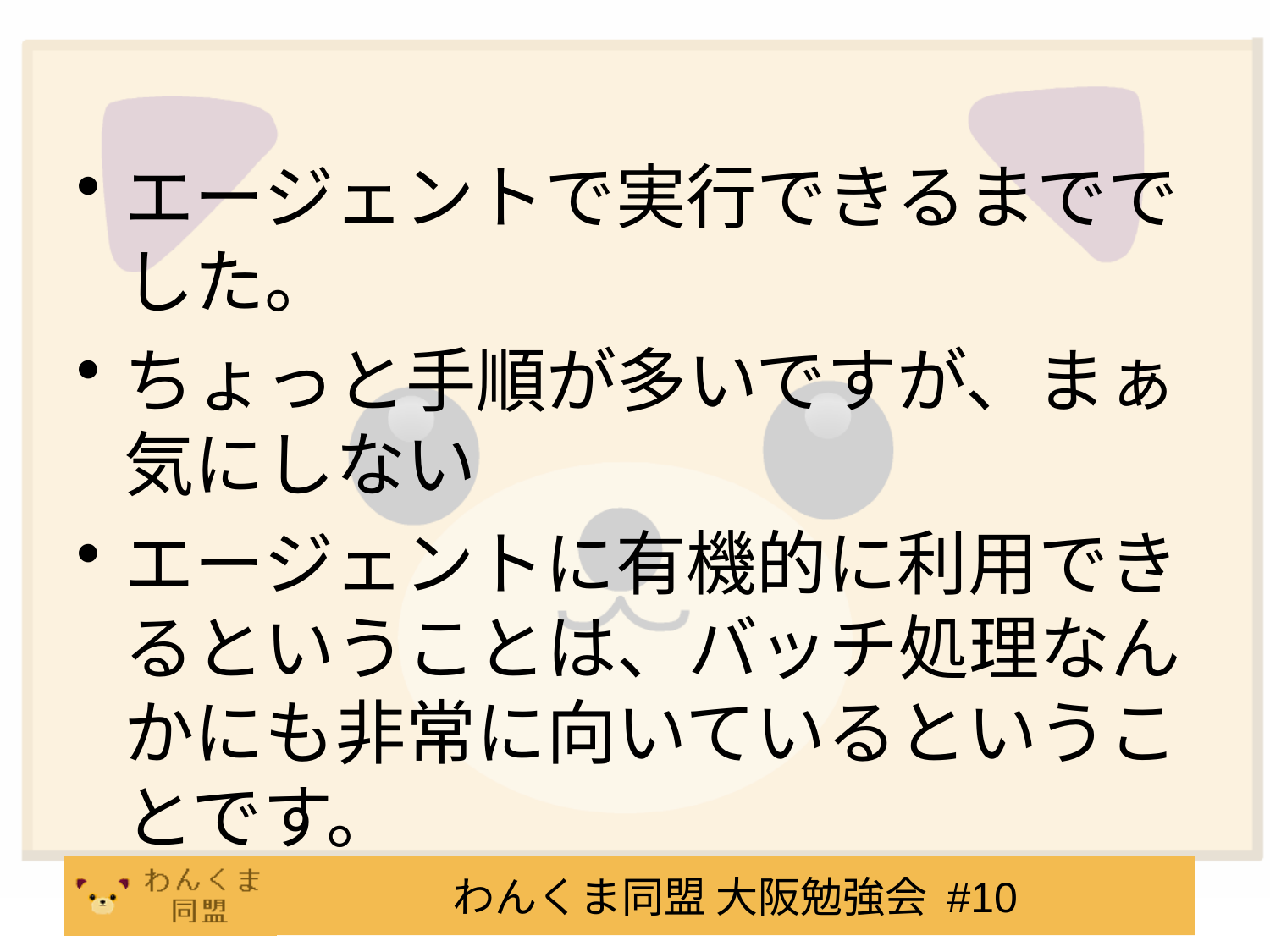

#
エージェントで実行できるまででした。
ちょっと手順が多いですが、まぁ気にしない
エージェントに有機的に利用できるということは、バッチ処理なんかにも非常に向いているということです。